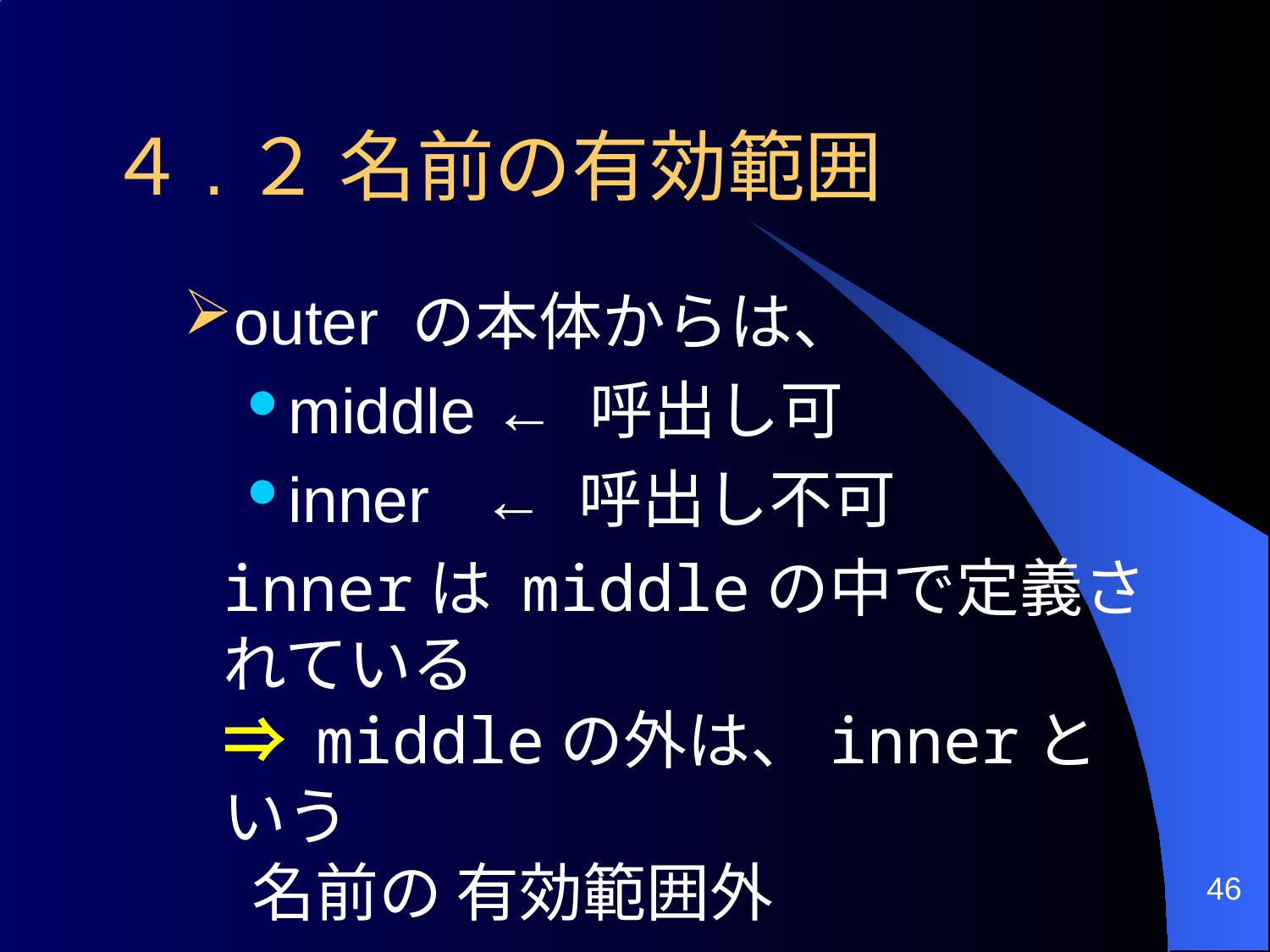

４.２ 名前の有効範囲
outer の本体からは、
middle ← 呼出し可
inner   ← 呼出し不可
	innerは middleの中で定義されている
⇒ middleの外は、innerという
  名前の 有効範囲外
46